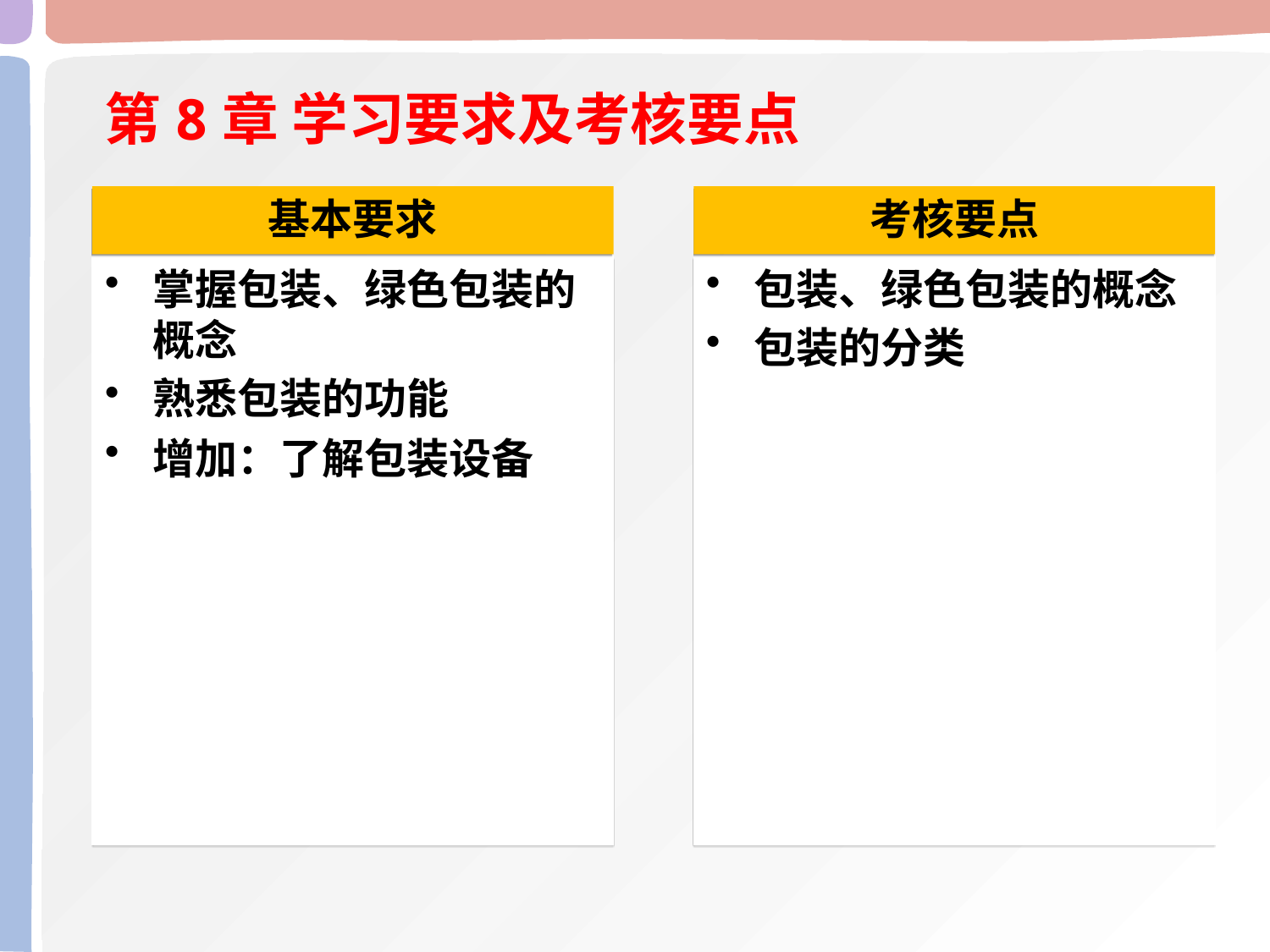

# 第8章 学习要求及考核要点
基本要求
考核要点
掌握包装、绿色包装的概念
熟悉包装的功能
增加：了解包装设备
包装、绿色包装的概念
包装的分类